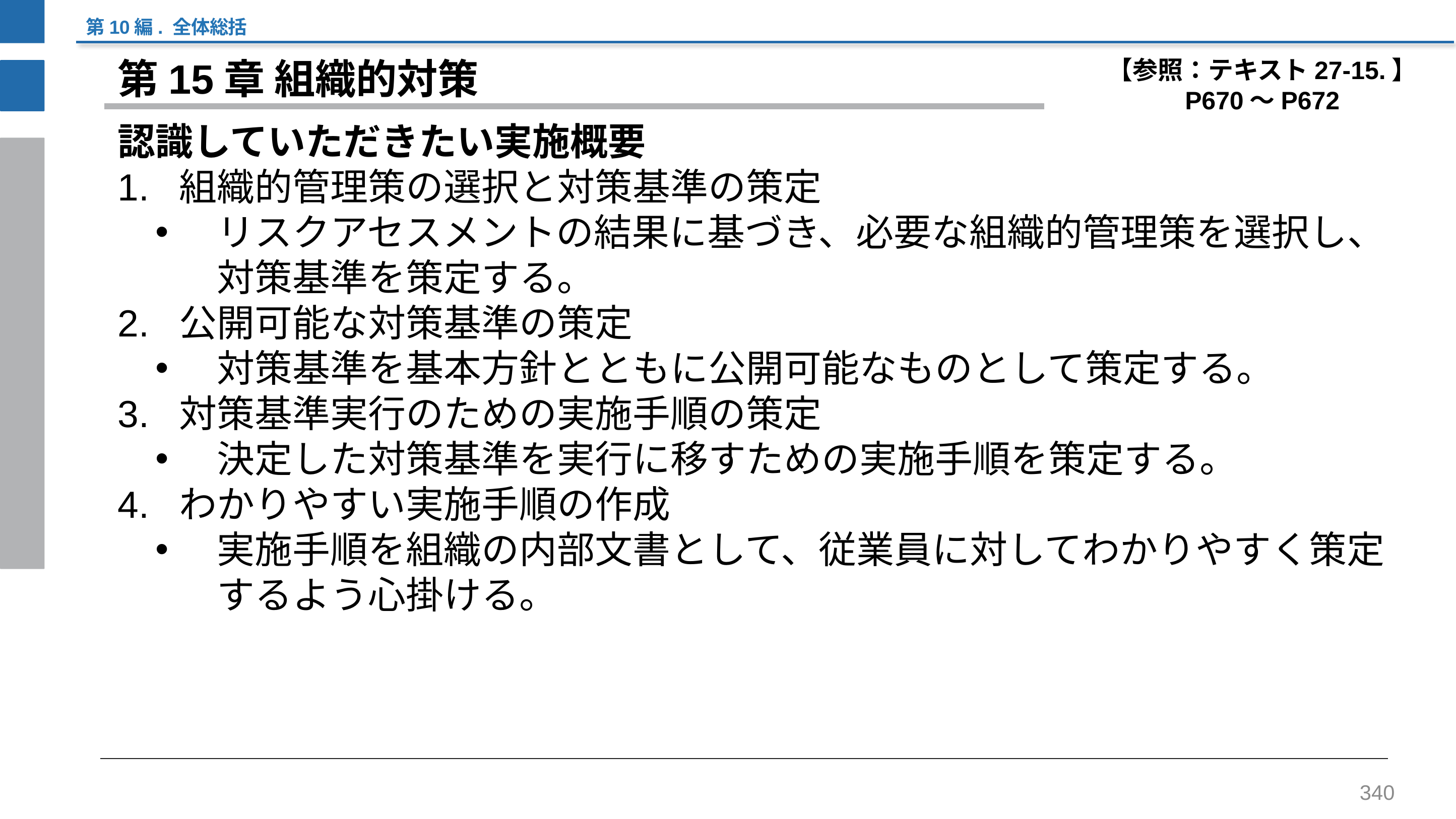

第10編. 全体総括
【参照：テキスト27-15.】
P670～P672
第15章 組織的対策
認識していただきたい実施概要
組織的管理策の選択と対策基準の策定
リスクアセスメントの結果に基づき、必要な組織的管理策を選択し、対策基準を策定する。
公開可能な対策基準の策定
対策基準を基本方針とともに公開可能なものとして策定する。
対策基準実行のための実施手順の策定
決定した対策基準を実行に移すための実施手順を策定する。
わかりやすい実施手順の作成
実施手順を組織の内部文書として、従業員に対してわかりやすく策定するよう心掛ける。
340